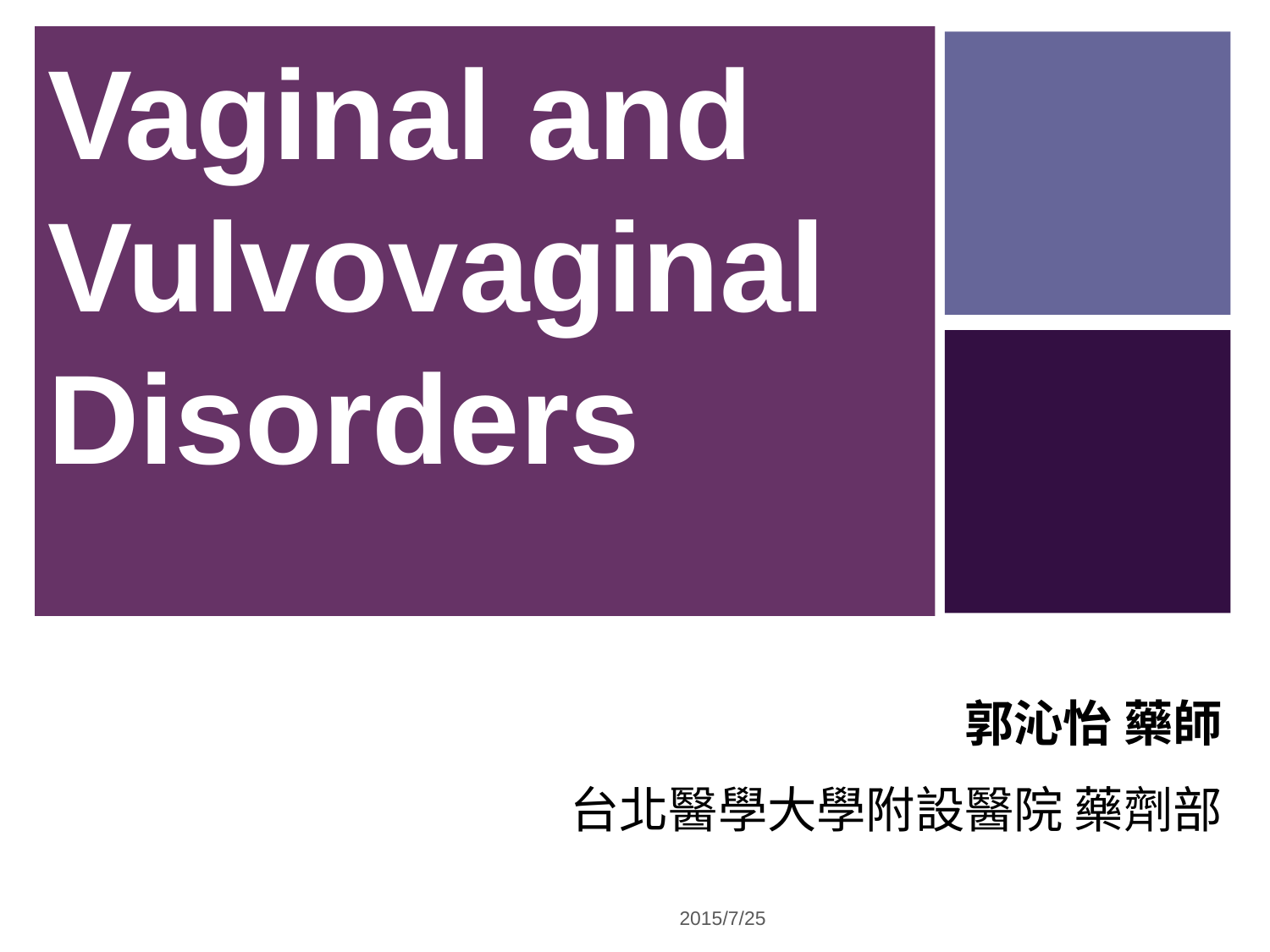

# Vaginal and Vulvovaginal Disorders
郭沁怡 藥師

台北醫學大學附設醫院 藥劑部
2015/7/25